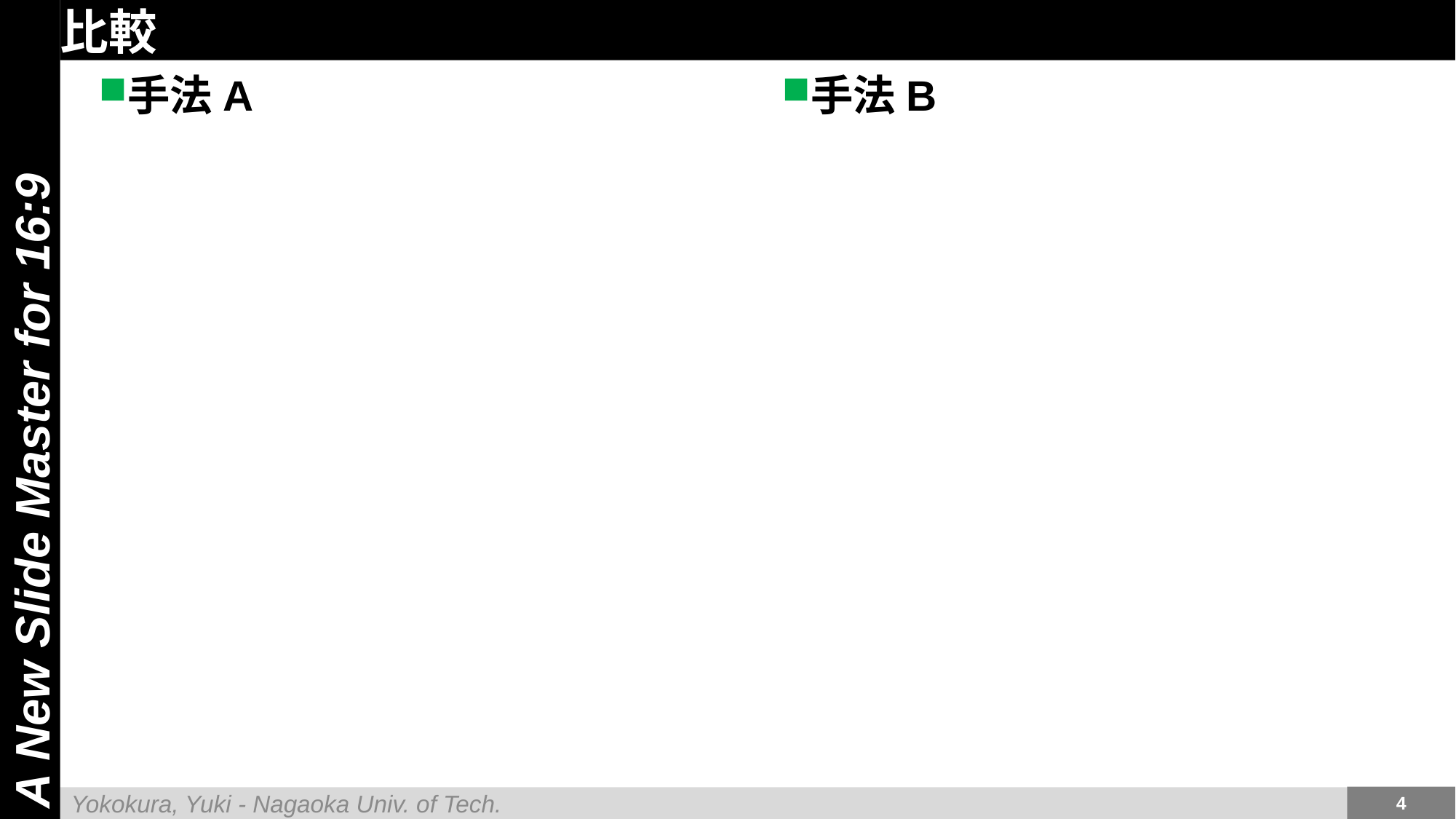

# 比較
手法A
手法B
A New Slide Master for 16:9
4
Yokokura, Yuki - Nagaoka Univ. of Tech.